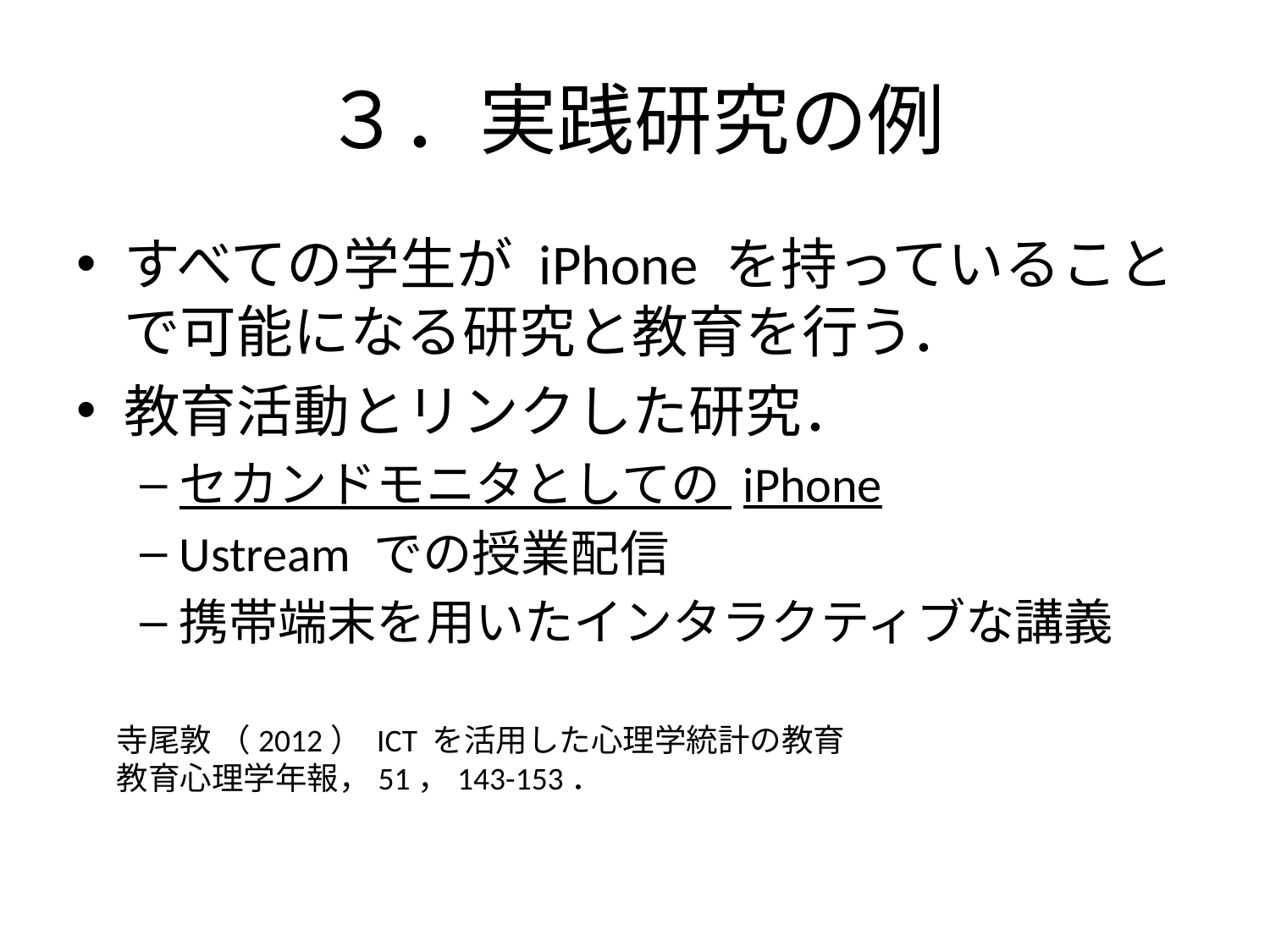

# ３．実践研究の例
すべての学生が iPhone を持っていることで可能になる研究と教育を行う．
教育活動とリンクした研究．
セカンドモニタとしての iPhone
Ustream での授業配信
携帯端末を用いたインタラクティブな講義
寺尾敦 （2012） ICT を活用した心理学統計の教育
教育心理学年報，51，143-153．